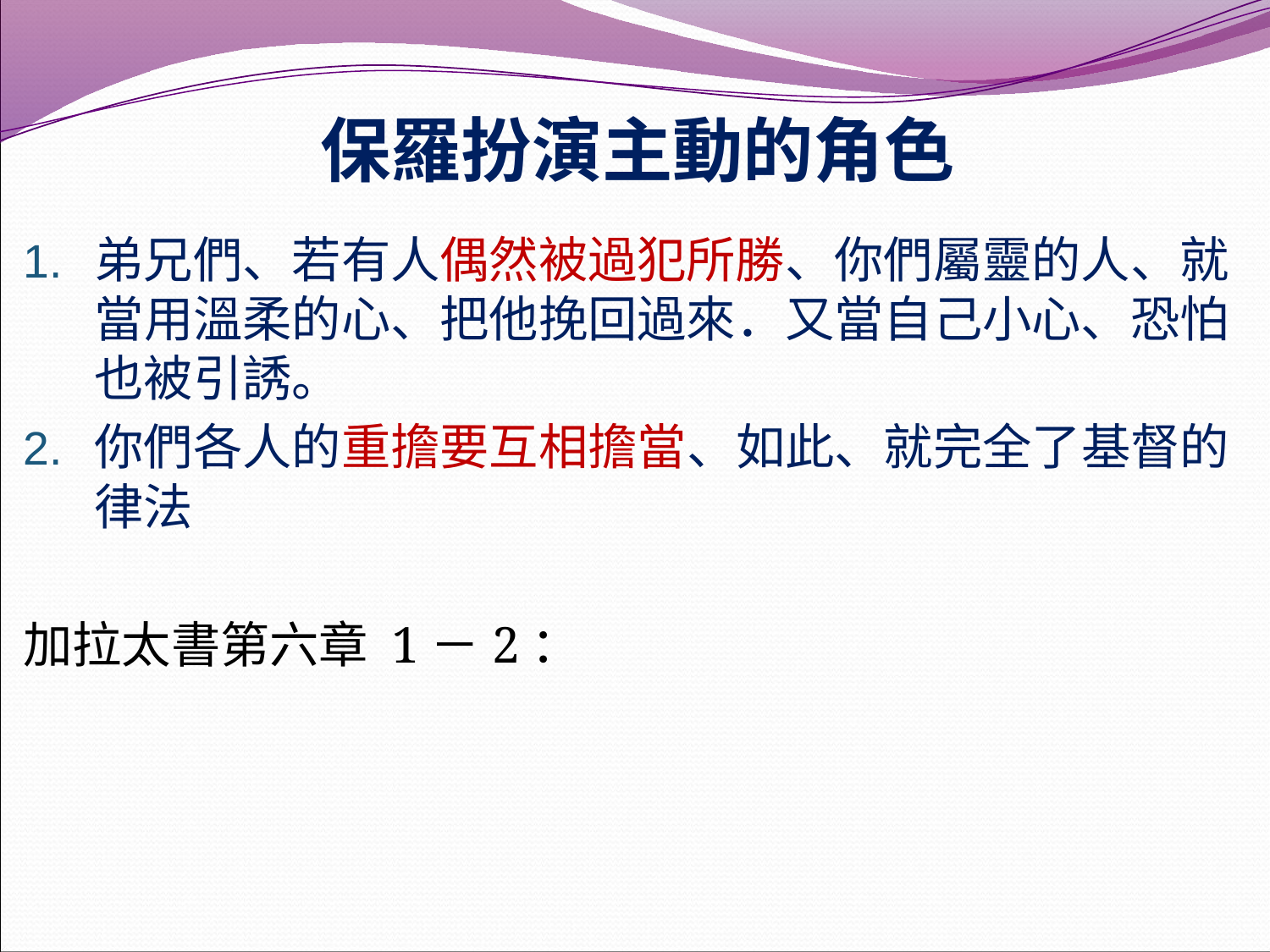

# 保羅扮演主動的角色
弟兄們、若有人偶然被過犯所勝、你們屬靈的人、就當用溫柔的心、把他挽回過來．又當自己小心、恐怕也被引誘。
你們各人的重擔要互相擔當、如此、就完全了基督的律法

加拉太書第六章 1－2：